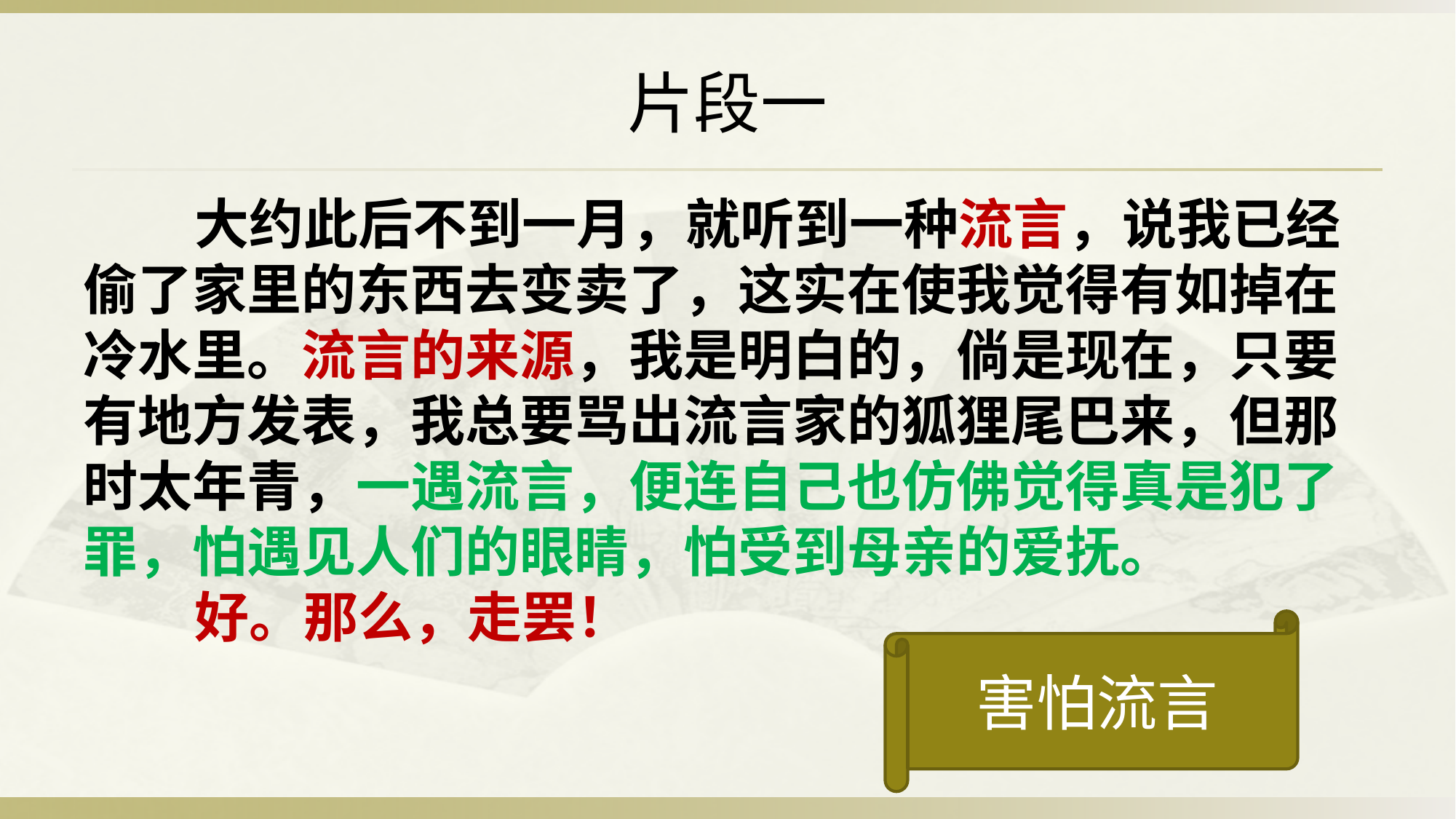

# 片段一
 大约此后不到一月，就听到一种流言，说我已经偷了家里的东西去变卖了，这实在使我觉得有如掉在冷水里。流言的来源，我是明白的，倘是现在，只要有地方发表，我总要骂出流言家的狐狸尾巴来，但那时太年青，一遇流言，便连自己也仿佛觉得真是犯了罪，怕遇见人们的眼睛，怕受到母亲的爱抚。
 好。那么，走罢！
害怕流言